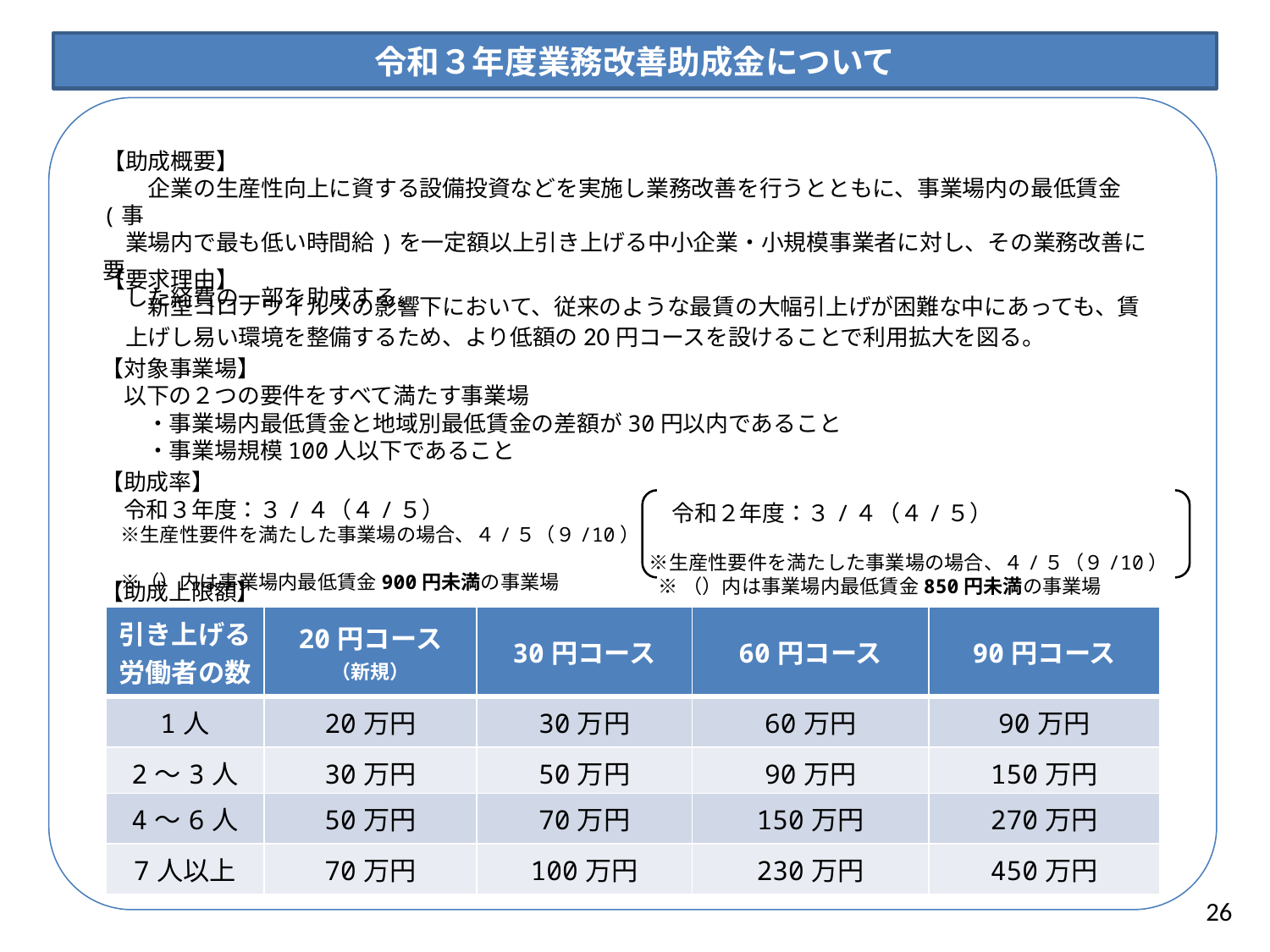

令和３年度業務改善助成金について

【助成概要】
　　企業の生産性向上に資する設備投資などを実施し業務改善を行うとともに、事業場内の最低賃金(事
　業場内で最も低い時間給)を一定額以上引き上げる中小企業・小規模事業者に対し、その業務改善に要
　した経費の一部を助成する。
【要求理由】
　　新型コロナウイルスの影響下において、従来のような最賃の大幅引上げが困難な中にあっても、賃
　上げし易い環境を整備するため、より低額の20円コースを設けることで利用拡大を図る。
【対象事業場】
　以下の２つの要件をすべて満たす事業場
　　・事業場内最低賃金と地域別最低賃金の差額が30円以内であること
　　・事業場規模100人以下であること
【助成率】
　令和３年度：３/４（４/５）
　※生産性要件を満たした事業場の場合、４/５（９/10）
　※（）内は事業場内最低賃金900円未満の事業場

　令和２年度：３/４（４/５）
　※生産性要件を満たした事業場の場合、４/５（９/10）
  ※（）内は事業場内最低賃金850円未満の事業場

【助成上限額】
| 引き上げる労働者の数 | 20円コース （新規） | 30円コース | 60円コース | 90円コース |
| --- | --- | --- | --- | --- |
| 1人 | 20万円 | 30万円 | 60万円 | 90万円 |
| 2～3人 | 30万円 | 50万円 | 90万円 | 150万円 |
| 4～6人 | 50万円 | 70万円 | 150万円 | 270万円 |
| 7人以上 | 70万円 | 100万円 | 230万円 | 450万円 |
26